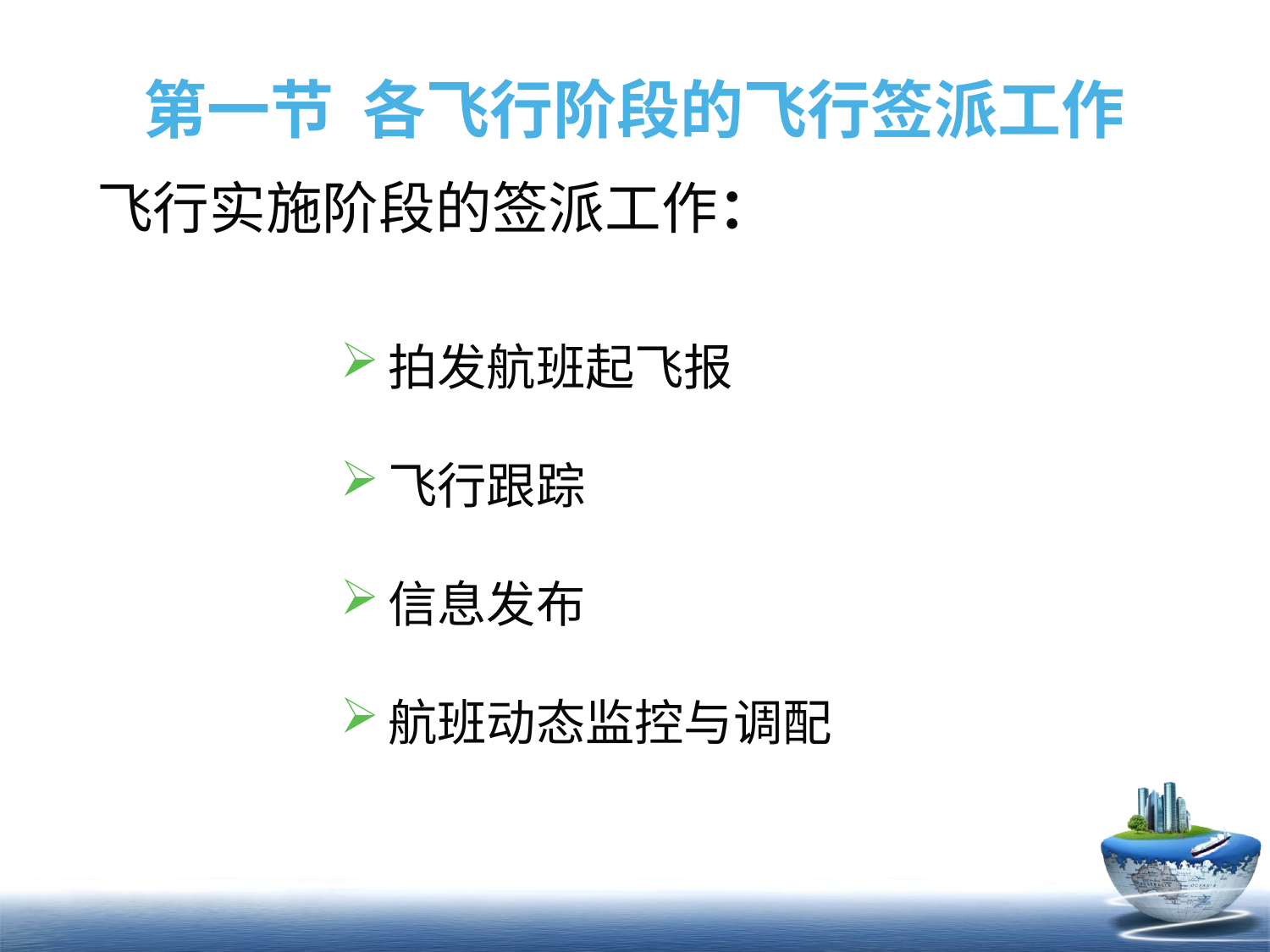

# 第一节  各飞行阶段的飞行签派工作
飞行实施阶段的签派工作：
拍发航班起飞报
飞行跟踪
信息发布
航班动态监控与调配